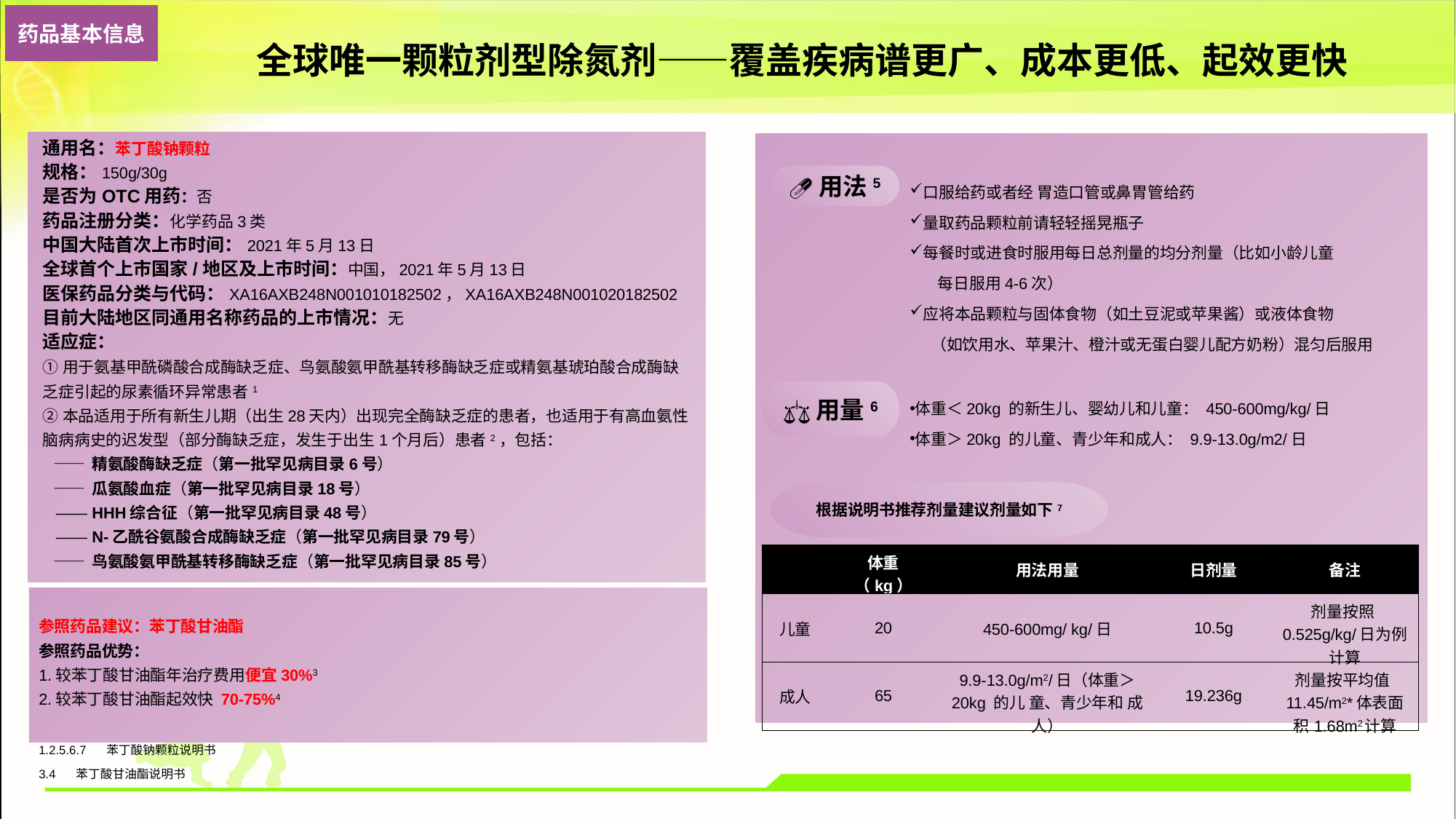

药品基本信息
全球唯一颗粒剂型除氮剂——覆盖疾病谱更广、成本更低、起效更快
通用名：苯丁酸钠颗粒
规格：150g/30g
是否为OTC用药：否
药品注册分类：化学药品3类
中国大陆首次上市时间：2021年5月13日
全球首个上市国家/地区及上市时间：中国，2021年5月13日
医保药品分类与代码：XA16AXB248N001010182502，XA16AXB248N001020182502
目前大陆地区同通用名称药品的上市情况：无
适应症：
①用于氨基甲酰磷酸合成酶缺乏症、鸟氨酸氨甲酰基转移酶缺乏症或精氨基琥珀酸合成酶缺乏症引起的尿素循环异常患者1
②本品适用于所有新生儿期（出生28天内）出现完全酶缺乏症的患者，也适用于有高血氨性脑病病史的迟发型（部分酶缺乏症，发生于出生1个月后）患者2，包括：
   —— 精氨酸酶缺乏症（第一批罕见病目录6号）
   —— 瓜氨酸血症（第一批罕见病目录18号）
   —— HHH综合征（第一批罕见病目录48号）
   —— N-乙酰谷氨酸合成酶缺乏症（第一批罕见病目录79号）
   —— 鸟氨酸氨甲酰基转移酶缺乏症（第一批罕见病目录85号）

💊用法5
口服给药或者经 胃造口管或鼻胃管给药
量取药品颗粒前请轻轻摇晃瓶子
每餐时或进食时服用每日总剂量的均分剂量（比如小龄儿童
       每日服用4-6次）
应将本品颗粒与固体食物（如土豆泥或苹果酱）或液体食物
     （如饮用水、苹果汁、橙汁或无蛋白婴儿配方奶粉）混匀后服用
⚖️用量6
体重＜20kg 的新生儿、婴幼儿和儿童： 450-600mg/kg/日
体重＞20kg 的儿童、青少年和成人： 9.9-13.0g/m2/日
根据说明书推荐剂量建议剂量如下7
|  | 体重（kg） | 用法用量 | 日剂量 | 备注 |
| --- | --- | --- | --- | --- |
| 儿童 | 20 | 450-600mg/ kg/日 | 10.5g | 剂量按照0.525g/kg/日为例计算 |
| 成人 | 65 | 9.9-13.0g/m2/日（体重＞ 20kg 的儿 童、青少年和 成人） | 19.236g | 剂量按平均值11.45/m2\*体表面积1.68m2计算 |

参照药品建议：苯丁酸甘油酯
参照药品优势：
1.较苯丁酸甘油酯年治疗费用便宜30%3
2.较苯丁酸甘油酯起效快 70-75%4

1.2.5.6.7     苯丁酸钠颗粒说明书
3.4     苯丁酸甘油酯说明书